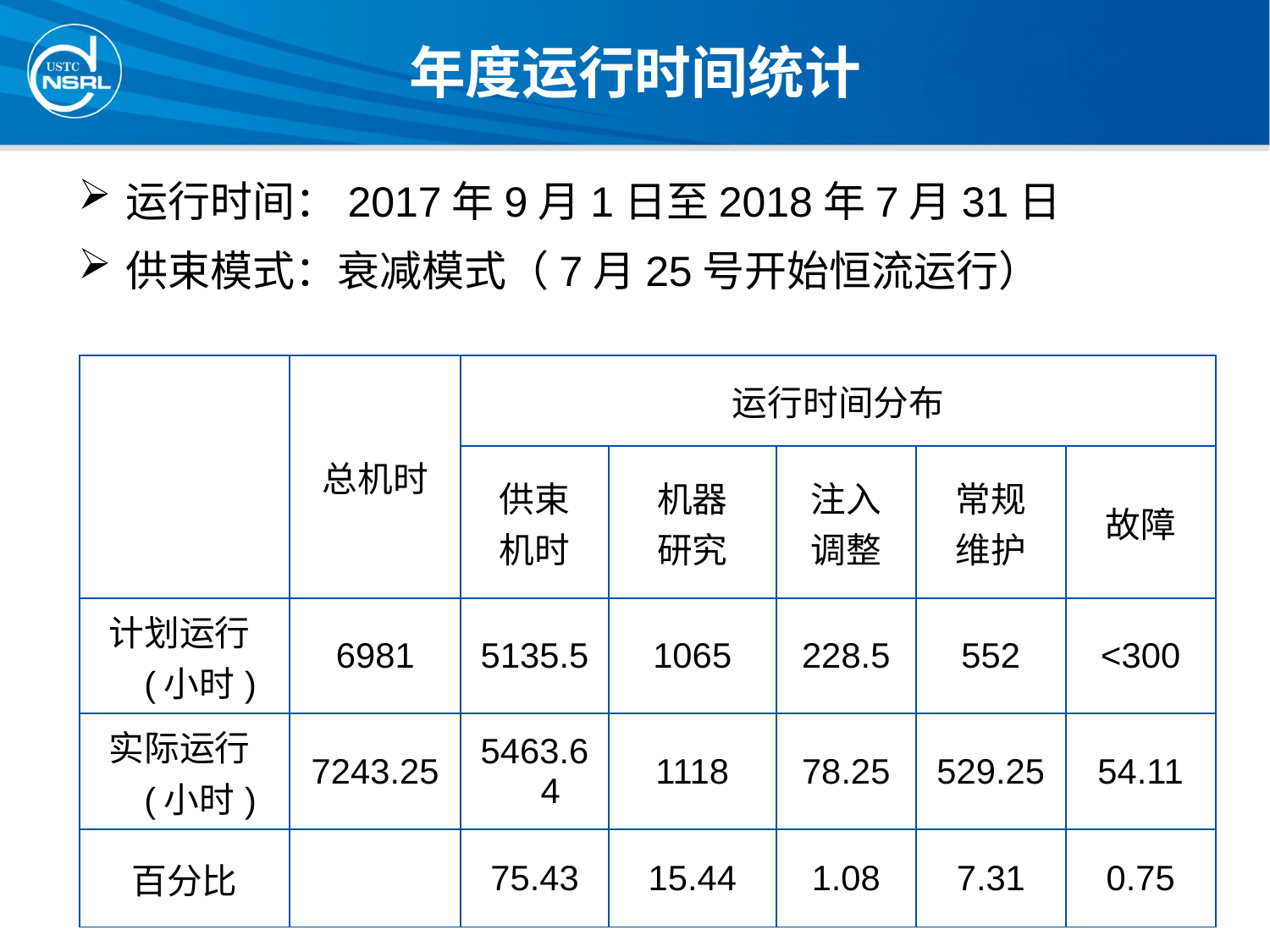

# 年度运行时间统计

运行时间：2017年9月1日至2018年7月31日
供束模式：衰减模式（7月25号开始恒流运行）
|  | 总机时 | 运行时间分布 |  |  |  |  |
| --- | --- | --- | --- | --- | --- | --- |
|  |  | 供束 机时 | 机器 研究 | 注入 调整 | 常规 维护 | 故障 |
| 计划运行(小时) | 6981 | 5135.5 | 1065 | 228.5 | 552 | <300 |
| 实际运行(小时) | 7243.25 | 5463.64 | 1118 | 78.25 | 529.25 | 54.11 |
| 百分比 |  | 75.43 | 15.44 | 1.08 | 7.31 | 0.75 |